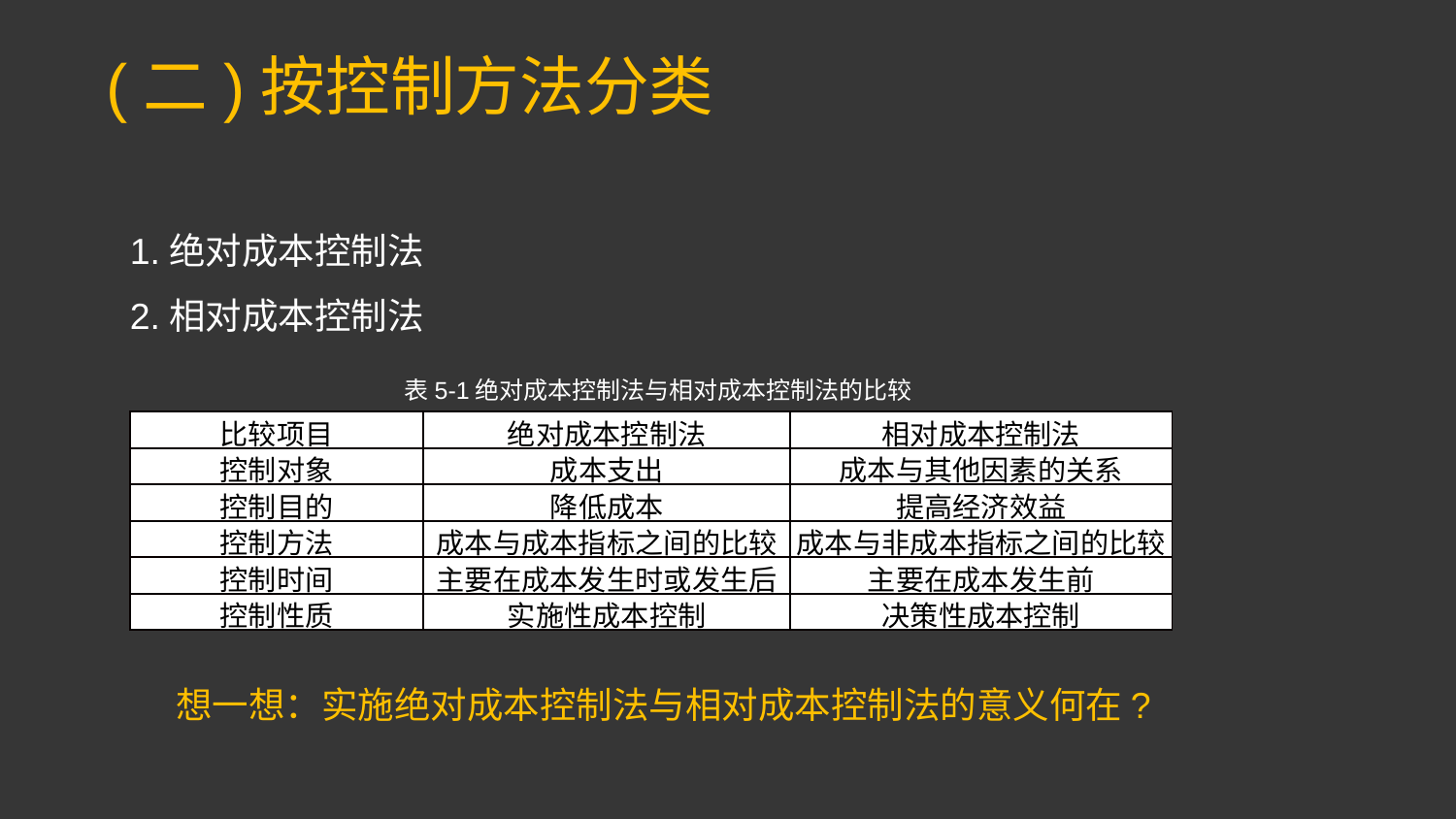

(二)按控制方法分类
1.绝对成本控制法
2.相对成本控制法

表5-1绝对成本控制法与相对成本控制法的比较
| 比较项目 | 绝对成本控制法 | 相对成本控制法 |
| --- | --- | --- |
| 控制对象 | 成本支出 | 成本与其他因素的关系 |
| 控制目的 | 降低成本 | 提高经济效益 |
| 控制方法 | 成本与成本指标之间的比较 | 成本与非成本指标之间的比较 |
| 控制时间 | 主要在成本发生时或发生后 | 主要在成本发生前 |
| 控制性质 | 实施性成本控制 | 决策性成本控制 |
想一想：实施绝对成本控制法与相对成本控制法的意义何在?